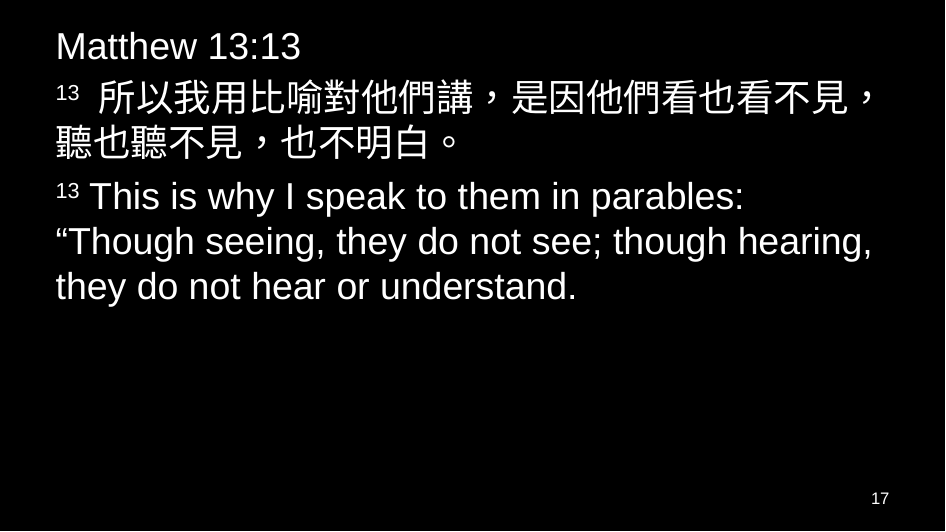

Matthew 13:13
13 所以我用比喻對他們講，是因他們看也看不見，聽也聽不見，也不明白。
13 This is why I speak to them in parables: “Though seeing, they do not see; though hearing, they do not hear or understand.

17